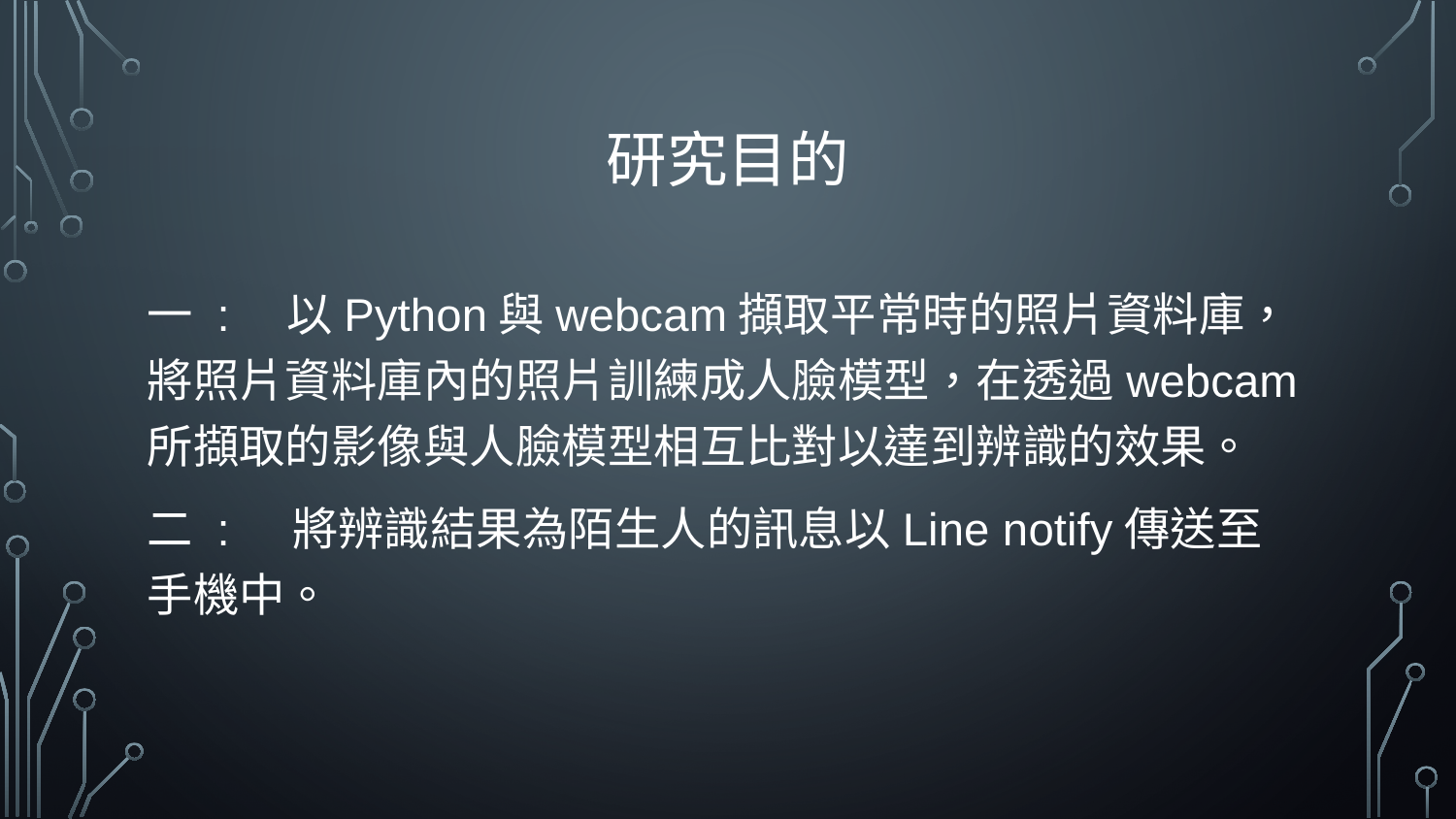

# 研究目的
一 :　以Python與webcam擷取平常時的照片資料庫，將照片資料庫內的照片訓練成人臉模型，在透過webcam所擷取的影像與人臉模型相互比對以達到辨識的效果。
二 :    將辨識結果為陌生人的訊息以Line notify傳送至手機中。